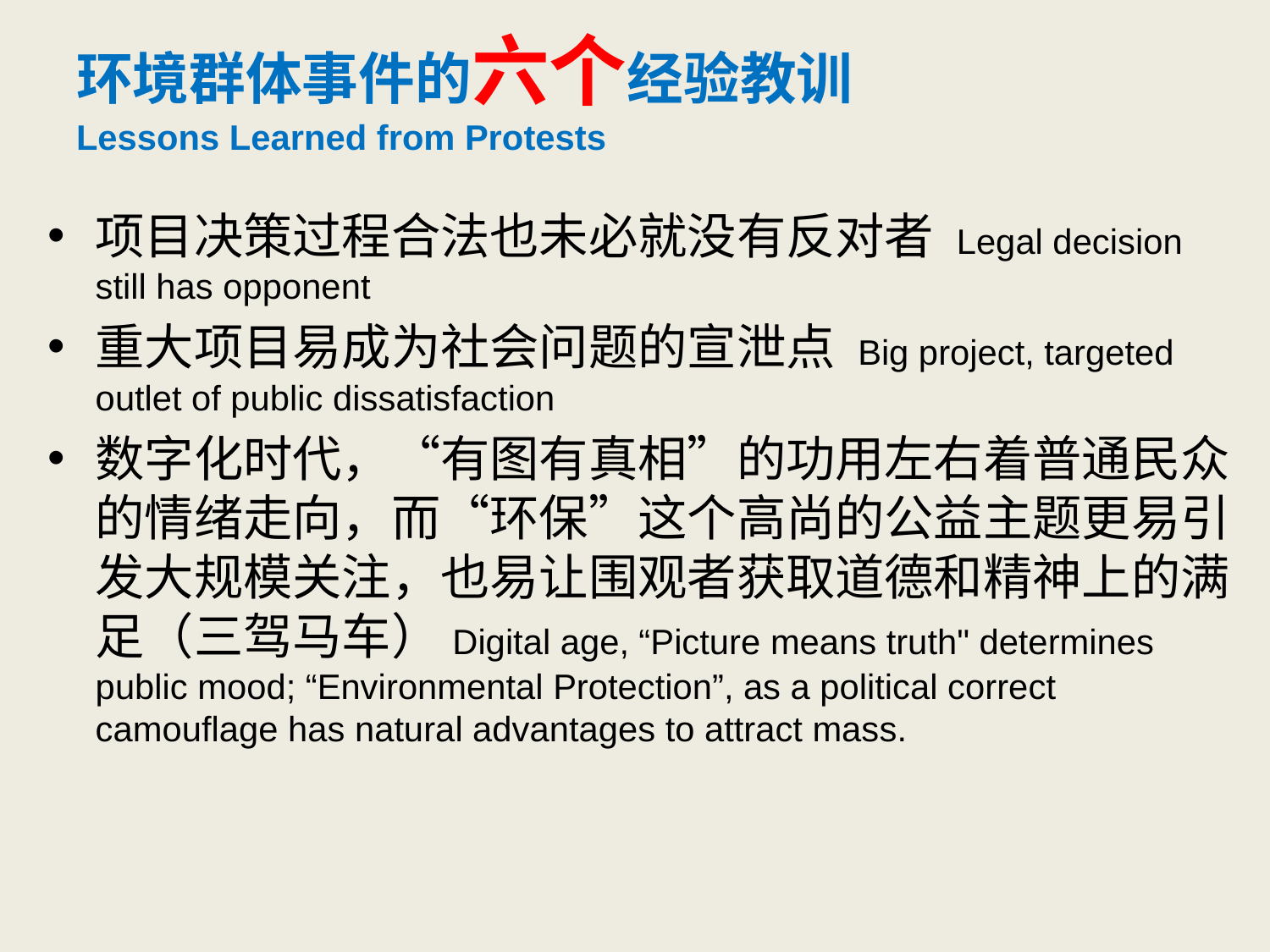

# 环境群体事件的六个经验教训 Lessons Learned from Protests
项目决策过程合法也未必就没有反对者 Legal decision still has opponent
重大项目易成为社会问题的宣泄点 Big project, targeted outlet of public dissatisfaction
数字化时代，“有图有真相”的功用左右着普通民众的情绪走向，而“环保”这个高尚的公益主题更易引发大规模关注，也易让围观者获取道德和精神上的满足（三驾马车）Digital age, “Picture means truth" determines public mood; “Environmental Protection”, as a political correct camouflage has natural advantages to attract mass.